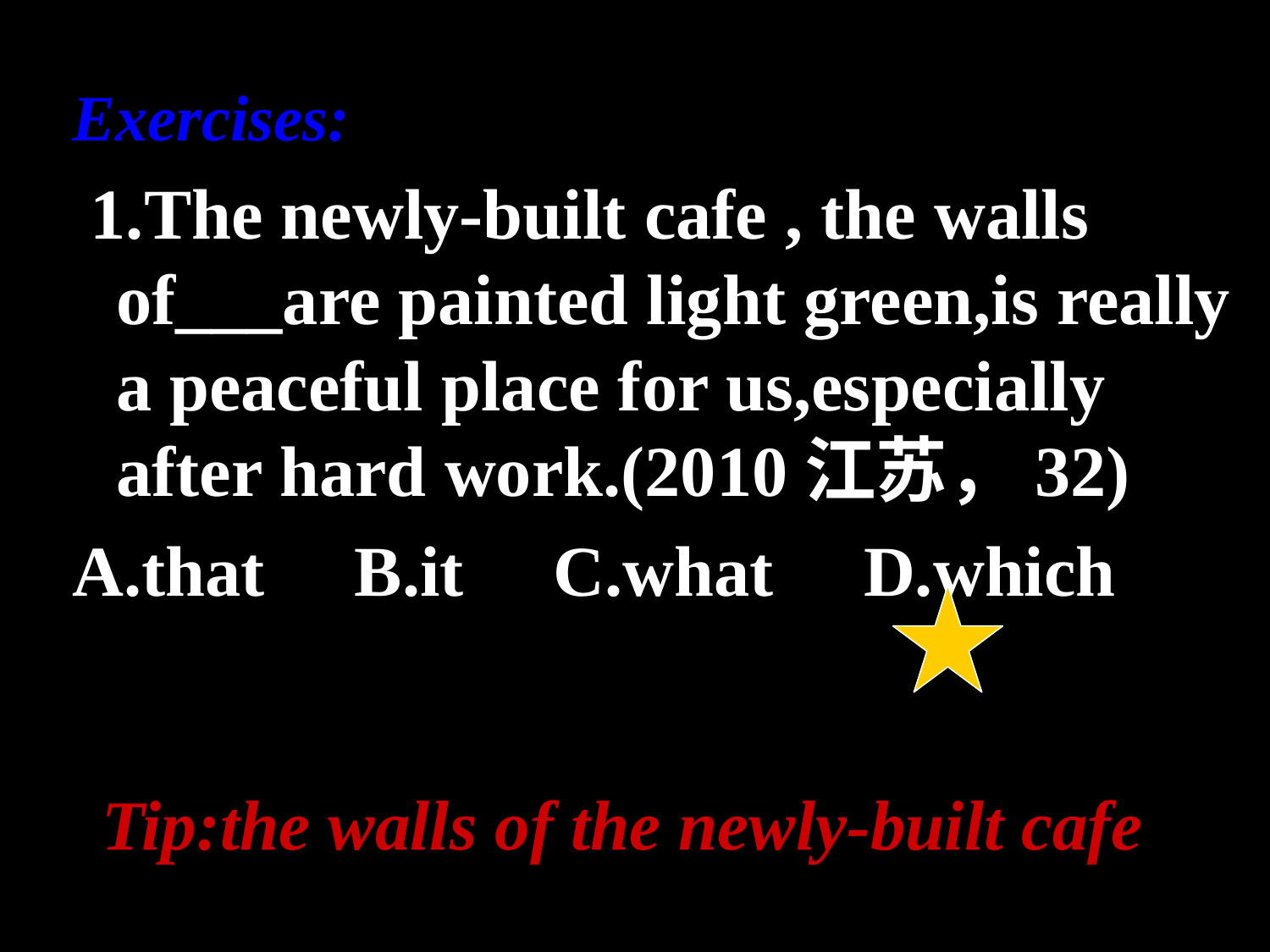

Exercises:
 1.The newly-built cafe , the walls of___are painted light green,is really a peaceful place for us,especially after hard work.(2010江苏，32)
A.that     B.it     C.what     D.which

Tip:the walls of the newly-built cafe